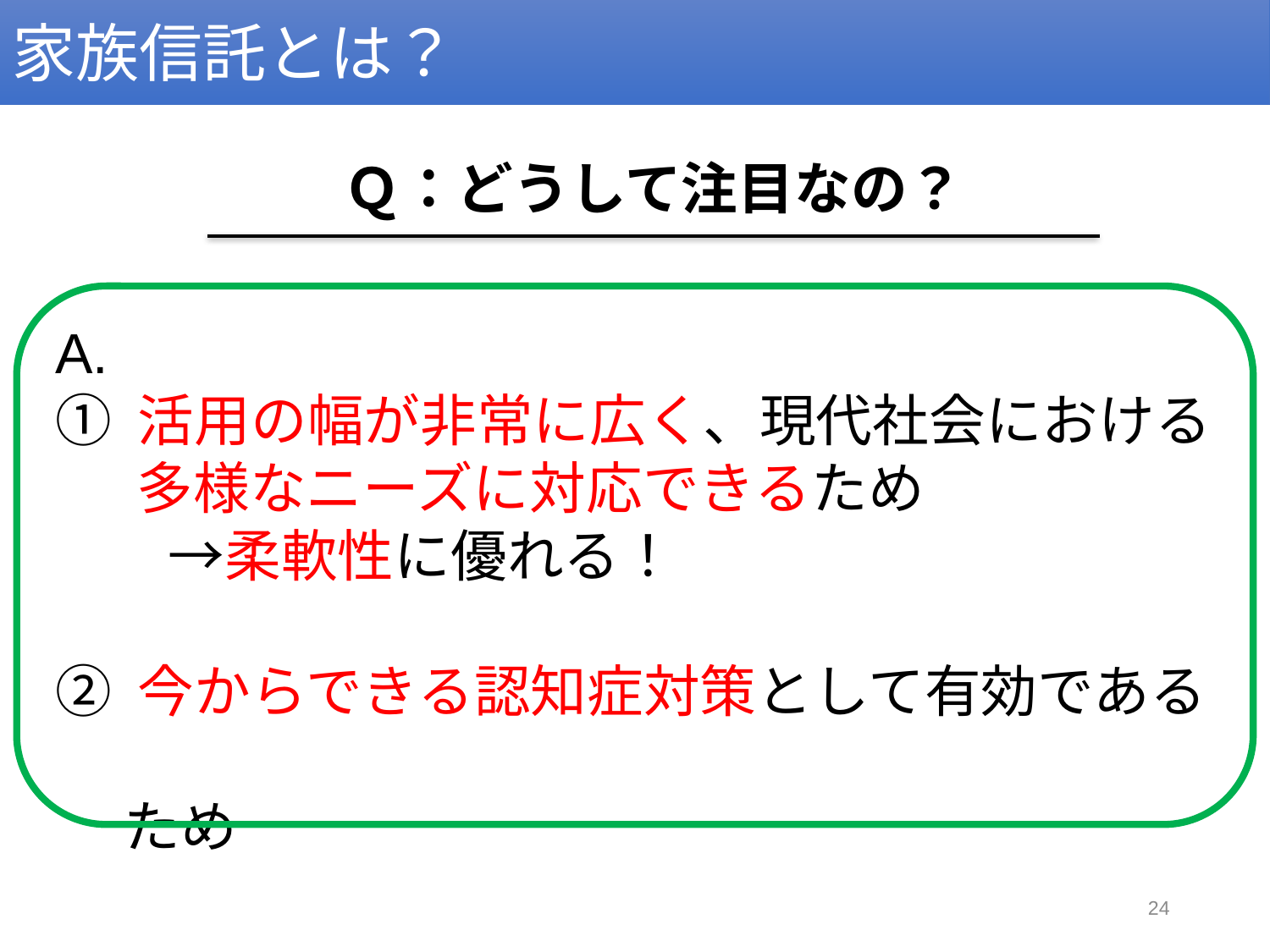

家族信託とは？
Ｑ：どうして注目なの？

A.
① 活用の幅が非常に広く、現代社会における
　  多様なニーズに対応できるため
　　→柔軟性に優れる！

② 今からできる認知症対策として有効である
　 ため
24